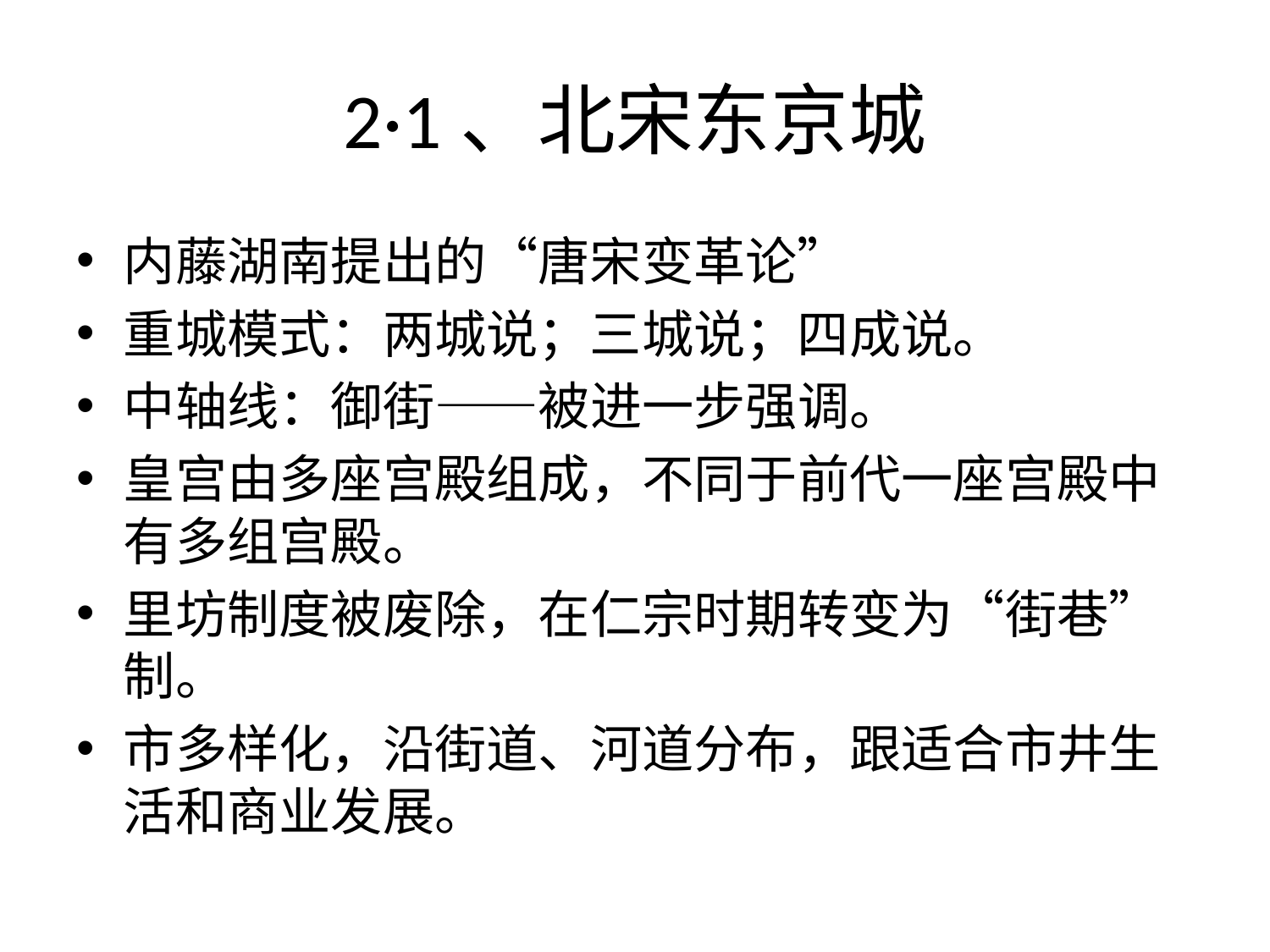

# 2·1、北宋东京城
内藤湖南提出的“唐宋变革论”
重城模式：两城说；三城说；四成说。
中轴线：御街——被进一步强调。
皇宫由多座宫殿组成，不同于前代一座宫殿中有多组宫殿。
里坊制度被废除，在仁宗时期转变为“街巷”制。
市多样化，沿街道、河道分布，跟适合市井生活和商业发展。